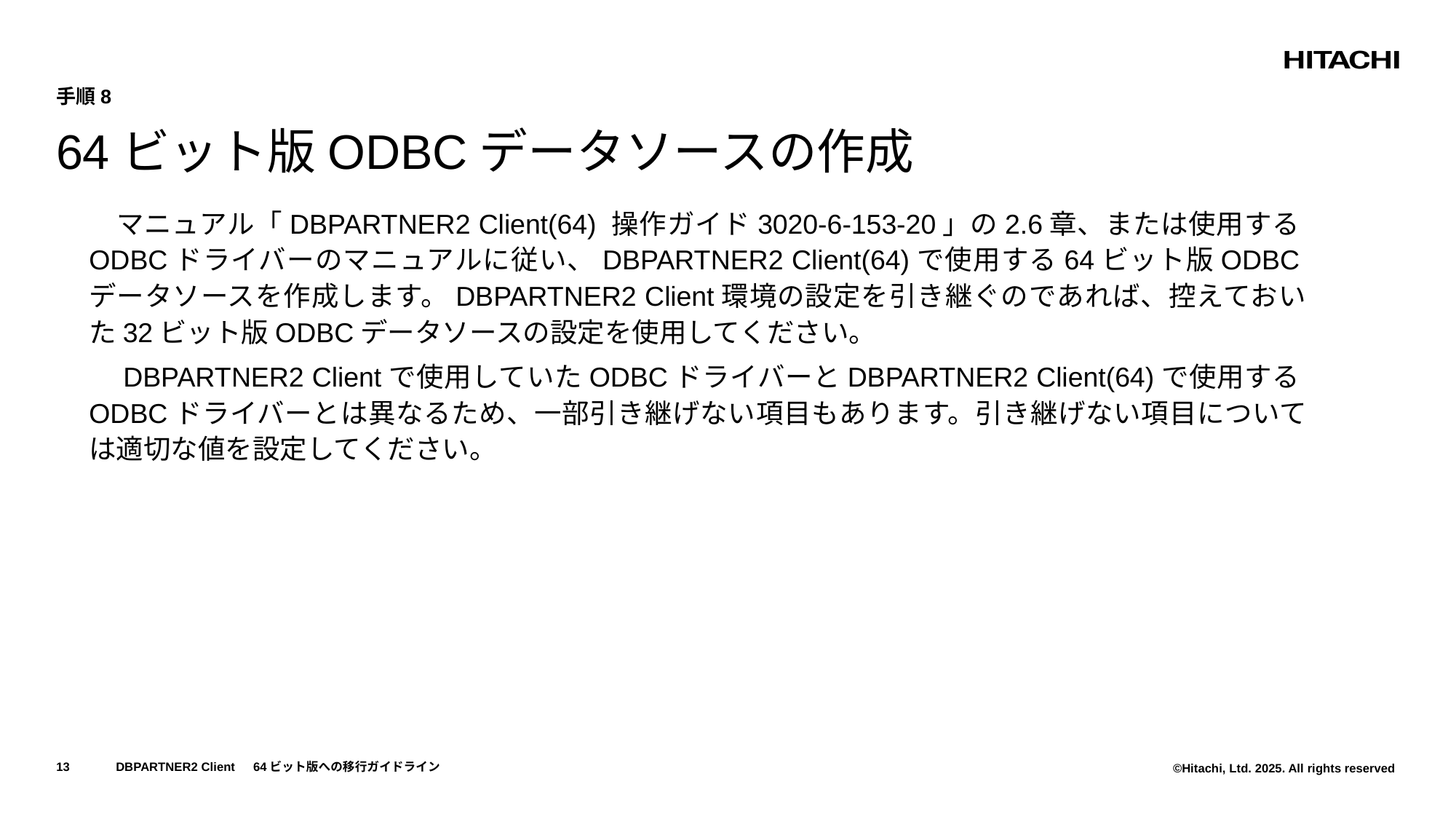

手順8
# 64ビット版ODBCデータソースの作成
　マニュアル「DBPARTNER2 Client(64) 操作ガイド3020-6-153-20」の2.6章、または使用するODBCドライバーのマニュアルに従い、DBPARTNER2 Client(64)で使用する64ビット版ODBCデータソースを作成します。DBPARTNER2 Client環境の設定を引き継ぐのであれば、控えておいた32ビット版ODBCデータソースの設定を使用してください。
　DBPARTNER2 Clientで使用していたODBCドライバーとDBPARTNER2 Client(64)で使用するODBCドライバーとは異なるため、一部引き継げない項目もあります。引き継げない項目については適切な値を設定してください。
13
DBPARTNER2 Client　64ビット版への移行ガイドライン